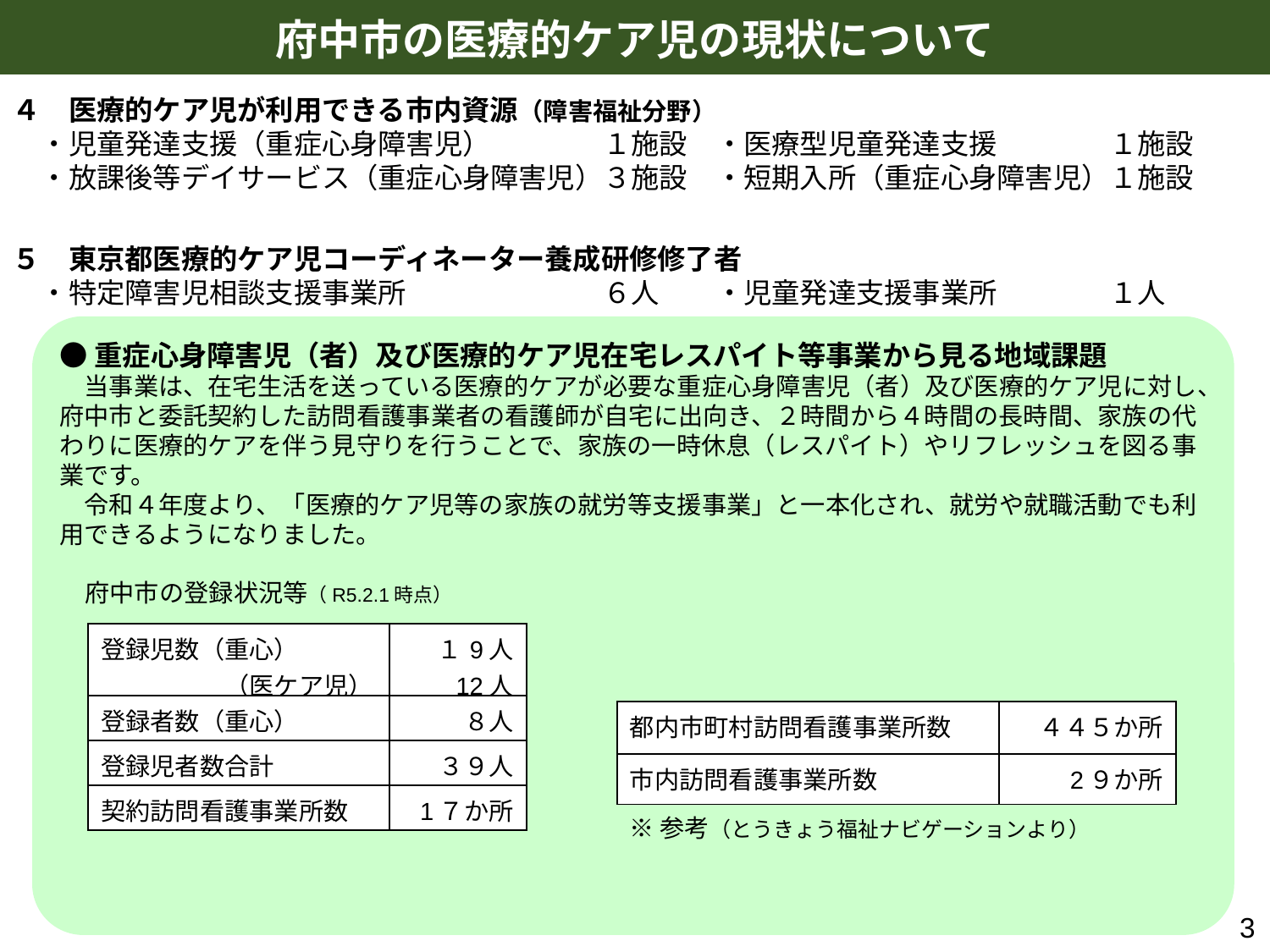

| 府中市の医療的ケア児の現状について |
| --- |
４　医療的ケア児が利用できる市内資源（障害福祉分野）
　・児童発達支援（重症心身障害児）　　　　１施設　・医療型児童発達支援　　　　１施設
　・放課後等デイサービス（重症心身障害児）３施設　・短期入所（重症心身障害児）１施設

５　東京都医療的ケア児コーディネーター養成研修修了者
　・特定障害児相談支援事業所　　　　　　　６人　　・児童発達支援事業所　　　　１人
●重症心身障害児（者）及び医療的ケア児在宅レスパイト等事業から見る地域課題
　当事業は、在宅生活を送っている医療的ケアが必要な重症心身障害児（者）及び医療的ケア児に対し、府中市と委託契約した訪問看護事業者の看護師が自宅に出向き、２時間から４時間の長時間、家族の代わりに医療的ケアを伴う見守りを行うことで、家族の一時休息（レスパイト）やリフレッシュを図る事業です。
　令和４年度より、「医療的ケア児等の家族の就労等支援事業」と一本化され、就労や就職活動でも利用できるようになりました。

府中市の登録状況等（R5.2.1時点）
| 登録児数（重心） 　　　　　（医ケア児） | １9人 12人 |
| --- | --- |
| 登録者数（重心） | ８人 |
| 登録児者数合計 | ３９人 |
| 契約訪問看護事業所数 | 1７か所 |
| 都内市町村訪問看護事業所数 | ４４５か所 |
| --- | --- |
| 市内訪問看護事業所数 | 2９か所 |
※参考（とうきょう福祉ナビゲーションより）
3